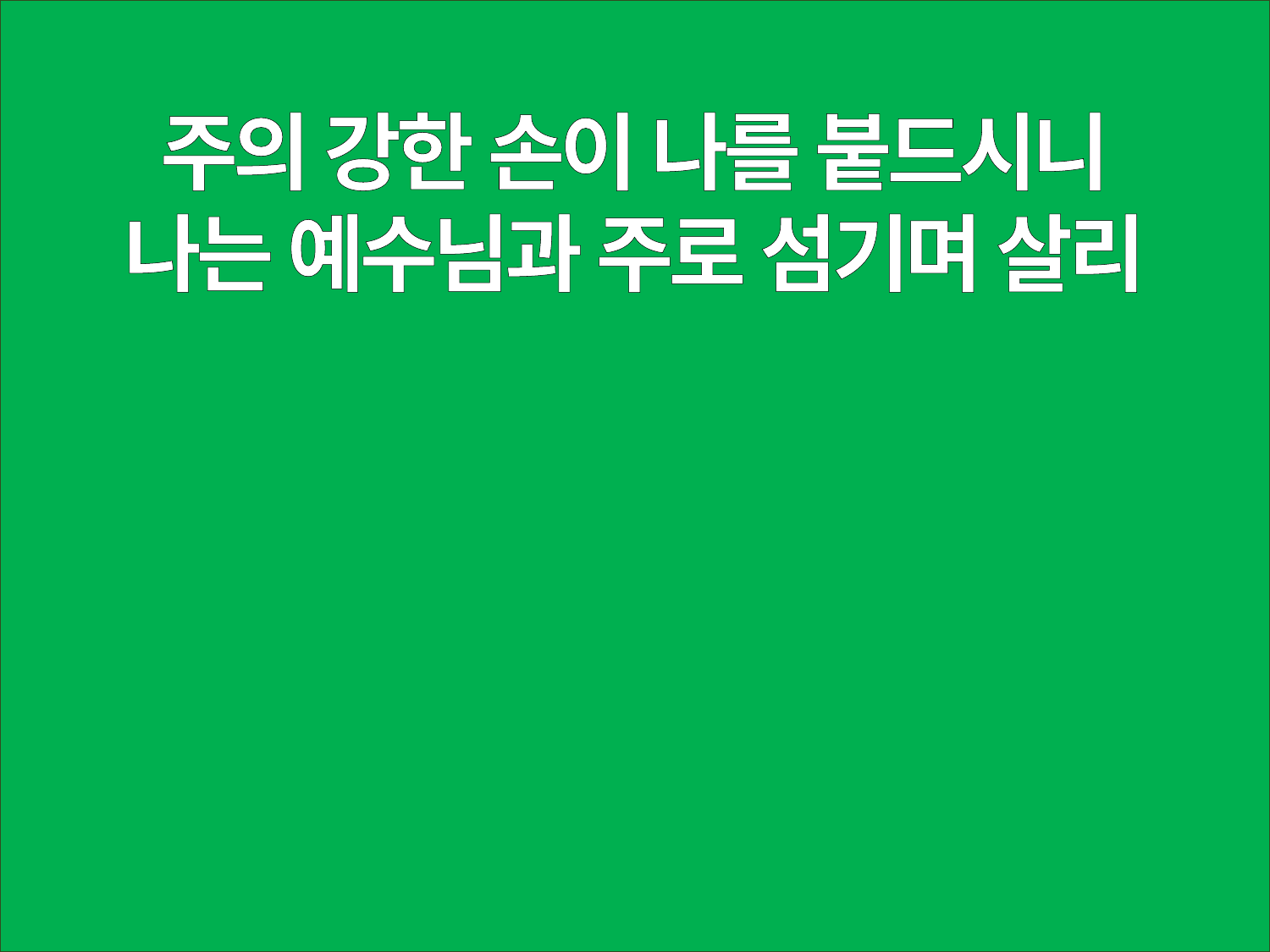

주의 강한 손이 나를 붙드시니
나는 예수님과 주로 섬기며 살리